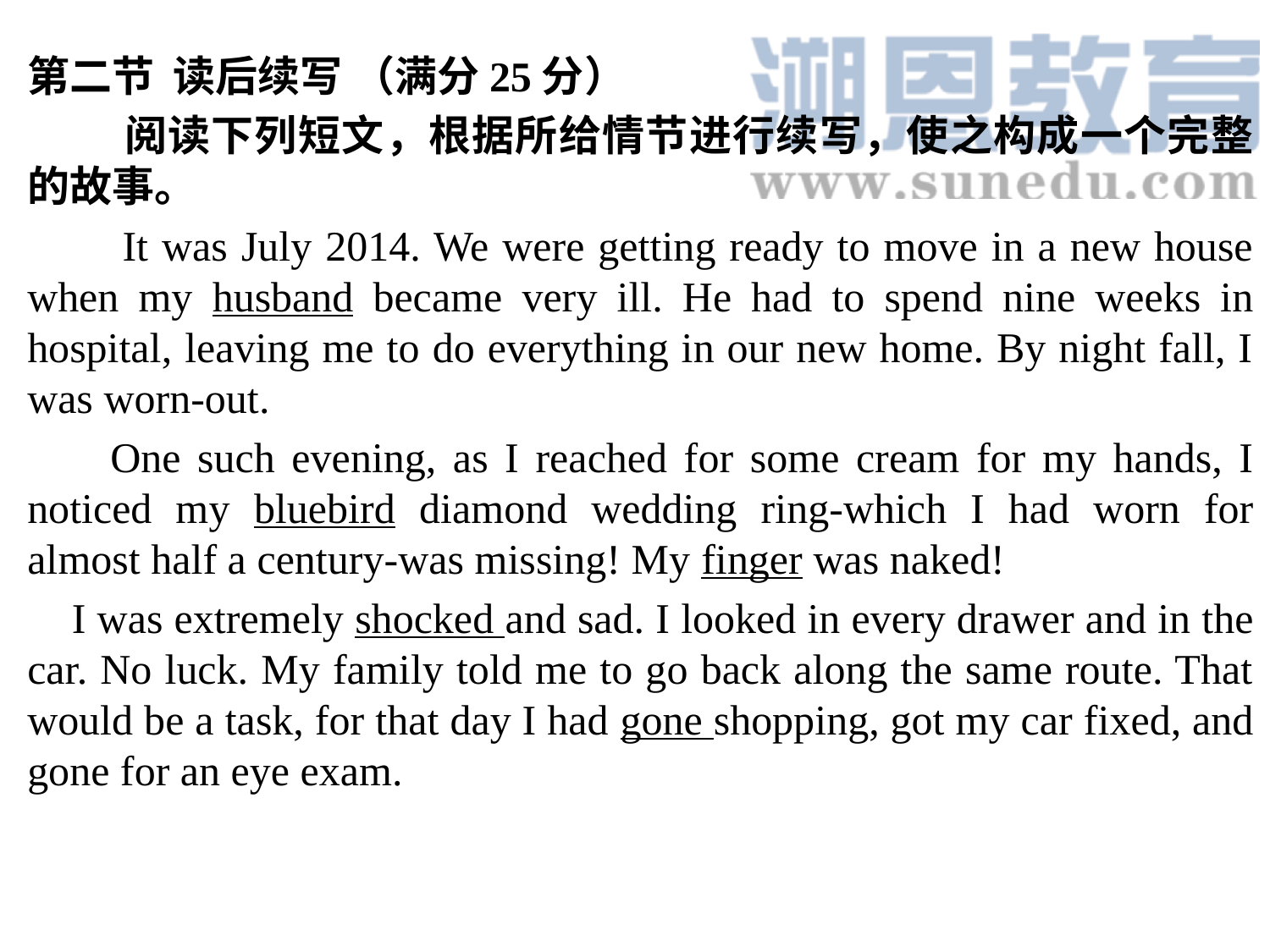

第二节  读后续写 （满分25分）
        阅读下列短文，根据所给情节进行续写，使之构成一个完整的故事。
       It was July 2014. We were getting ready to move in a new house when my husband became very ill. He had to spend nine weeks in hospital, leaving me to do everything in our new home. By night fall, I was worn-out.
     One such evening, as I reached for some cream for my hands, I noticed my bluebird diamond wedding ring-which I had worn for almost half a century-was missing! My finger was naked!
    I was extremely shocked and sad. I looked in every drawer and in the car. No luck. My family told me to go back along the same route. That would be a task, for that day I had gone shopping, got my car fixed, and gone for an eye exam.